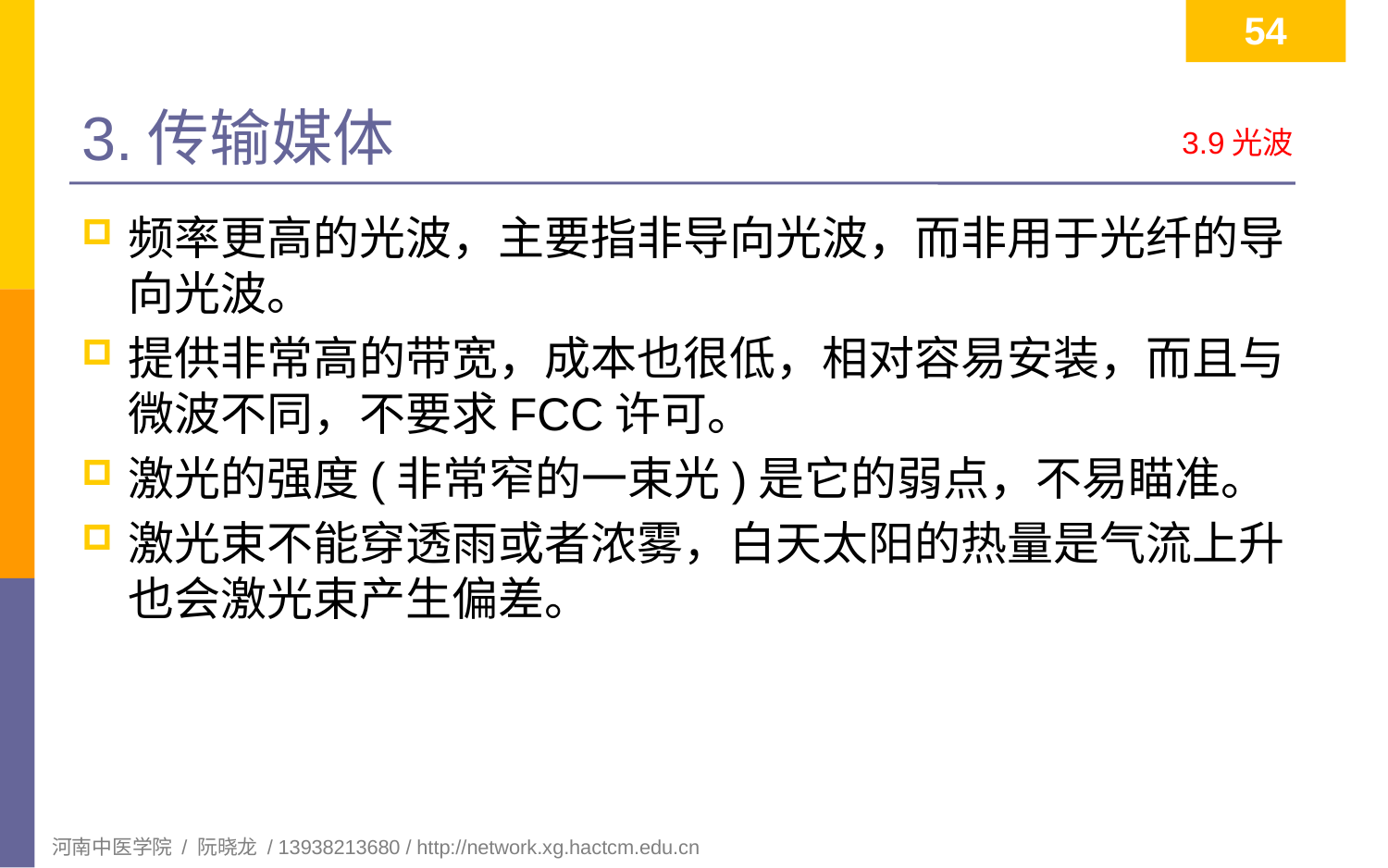

54
# 3.传输媒体
3.9光波
频率更高的光波，主要指非导向光波，而非用于光纤的导向光波。
提供非常高的带宽，成本也很低，相对容易安装，而且与微波不同，不要求FCC许可。
激光的强度(非常窄的一束光)是它的弱点，不易瞄准。
激光束不能穿透雨或者浓雾，白天太阳的热量是气流上升也会激光束产生偏差。